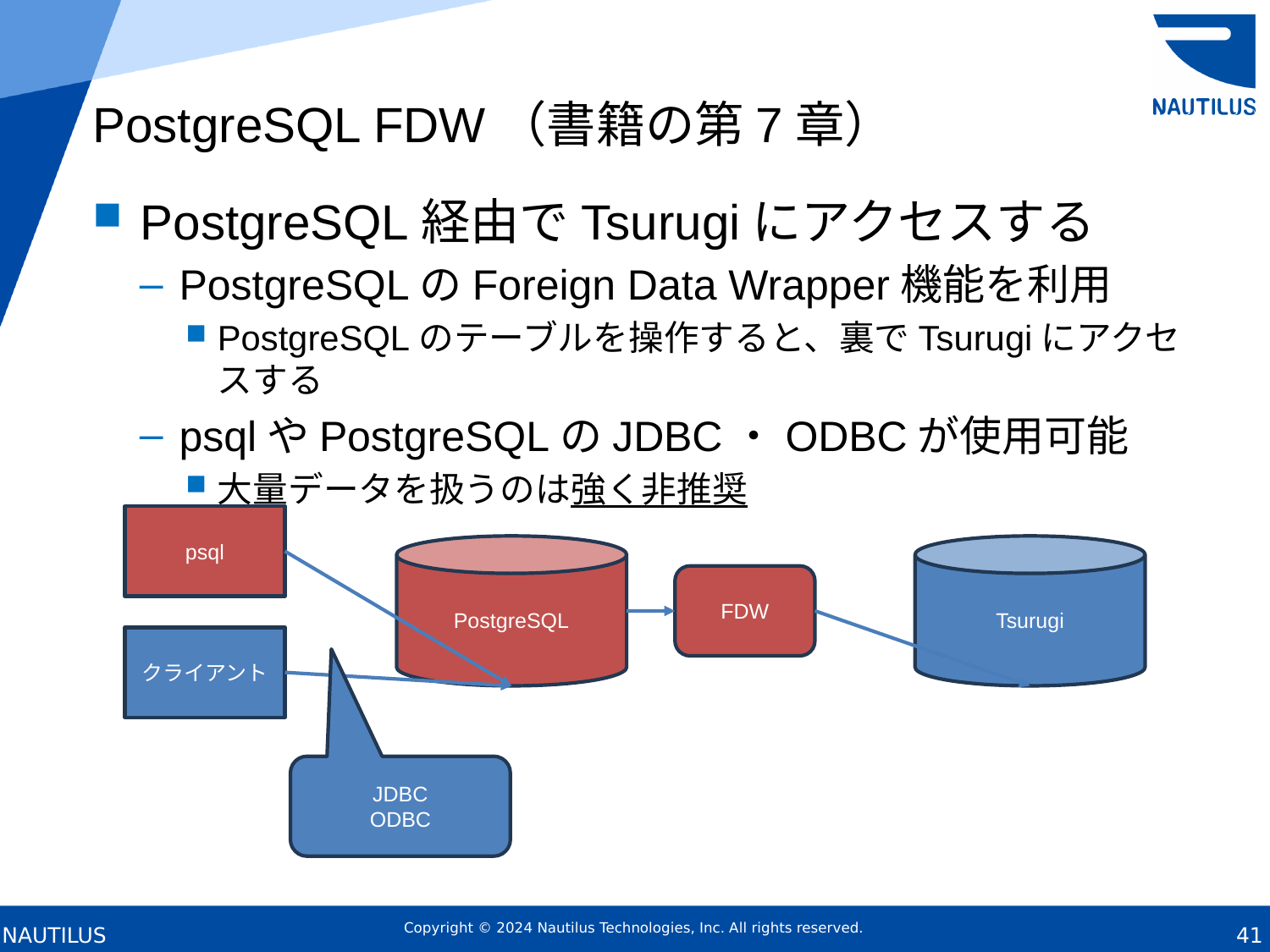

# PostgreSQL FDW（書籍の第7章）
PostgreSQL経由でTsurugiにアクセスする
PostgreSQLのForeign Data Wrapper機能を利用
PostgreSQLのテーブルを操作すると、裏でTsurugiにアクセスする
psqlやPostgreSQLのJDBC・ODBCが使用可能
大量データを扱うのは強く非推奨

psql
PostgreSQL
Tsurugi
FDW
クライアント
JDBC
ODBC